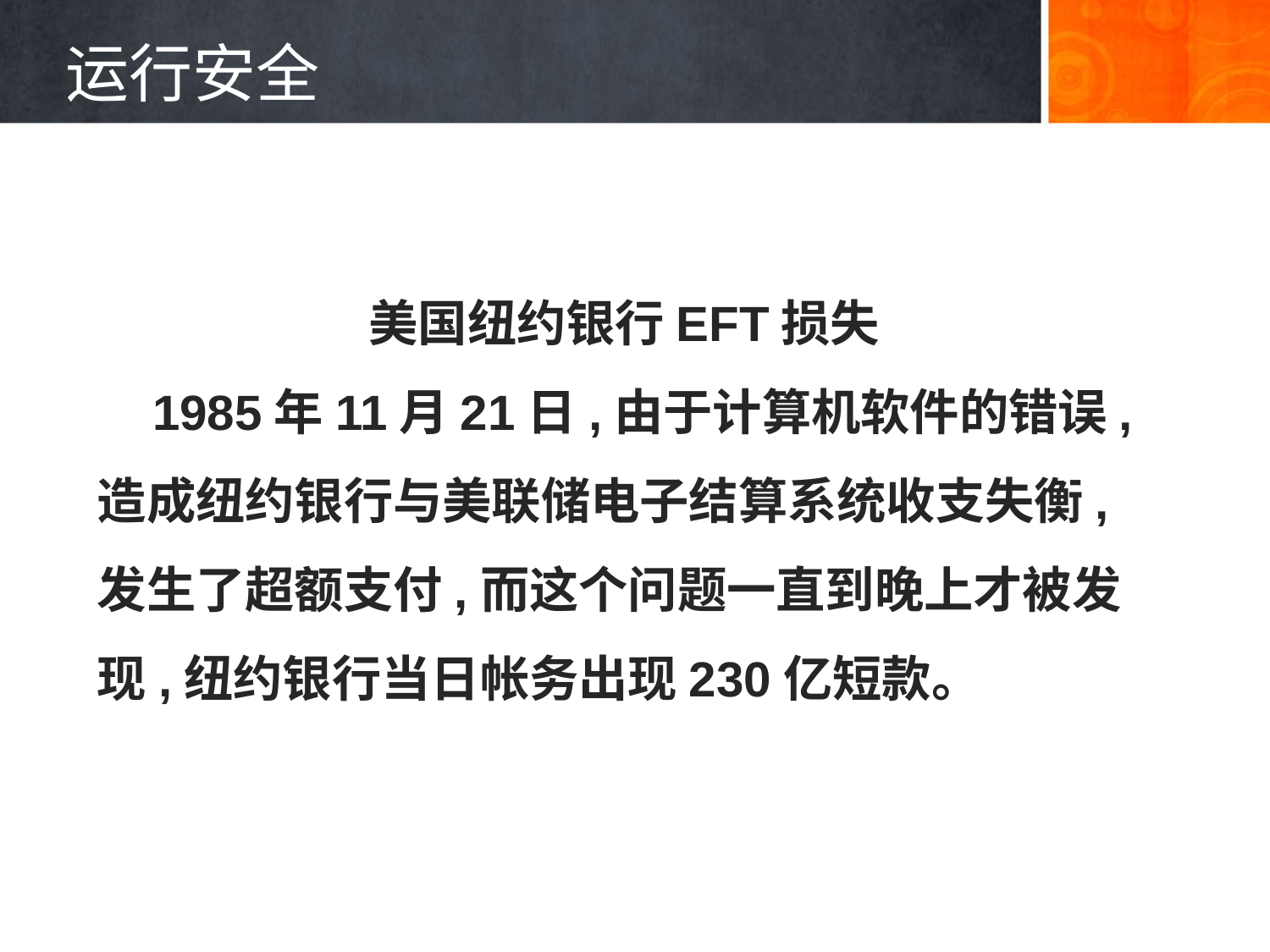

# 运行安全
美国纽约银行EFT损失
    1985年11月21日,由于计算机软件的错误,造成纽约银行与美联储电子结算系统收支失衡,发生了超额支付,而这个问题一直到晚上才被发现,纽约银行当日帐务出现230亿短款。